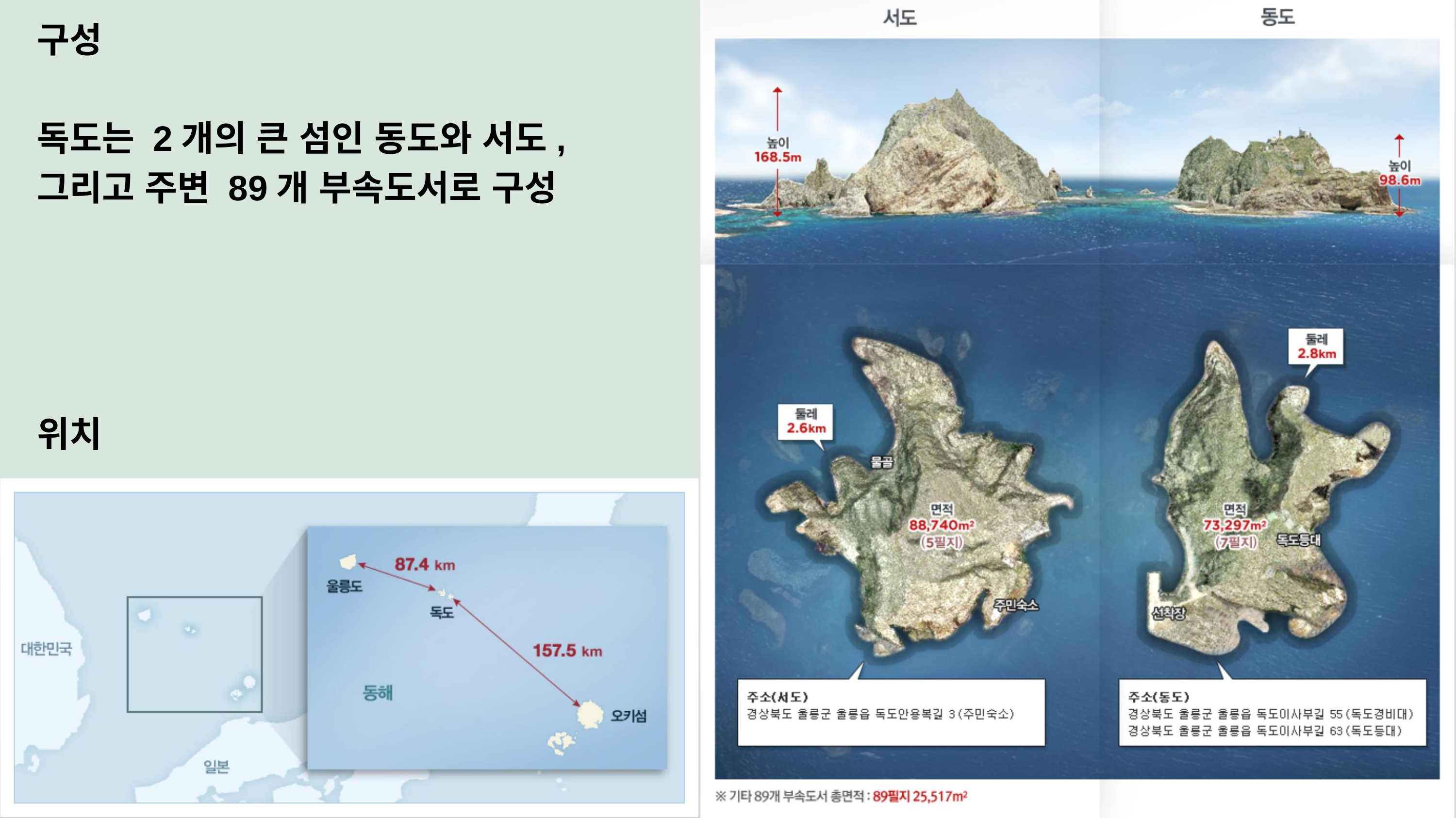

구성
독도는 2개의 큰 섬인 동도와 서도,
그리고 주변 89개 부속도서로 구성
위치